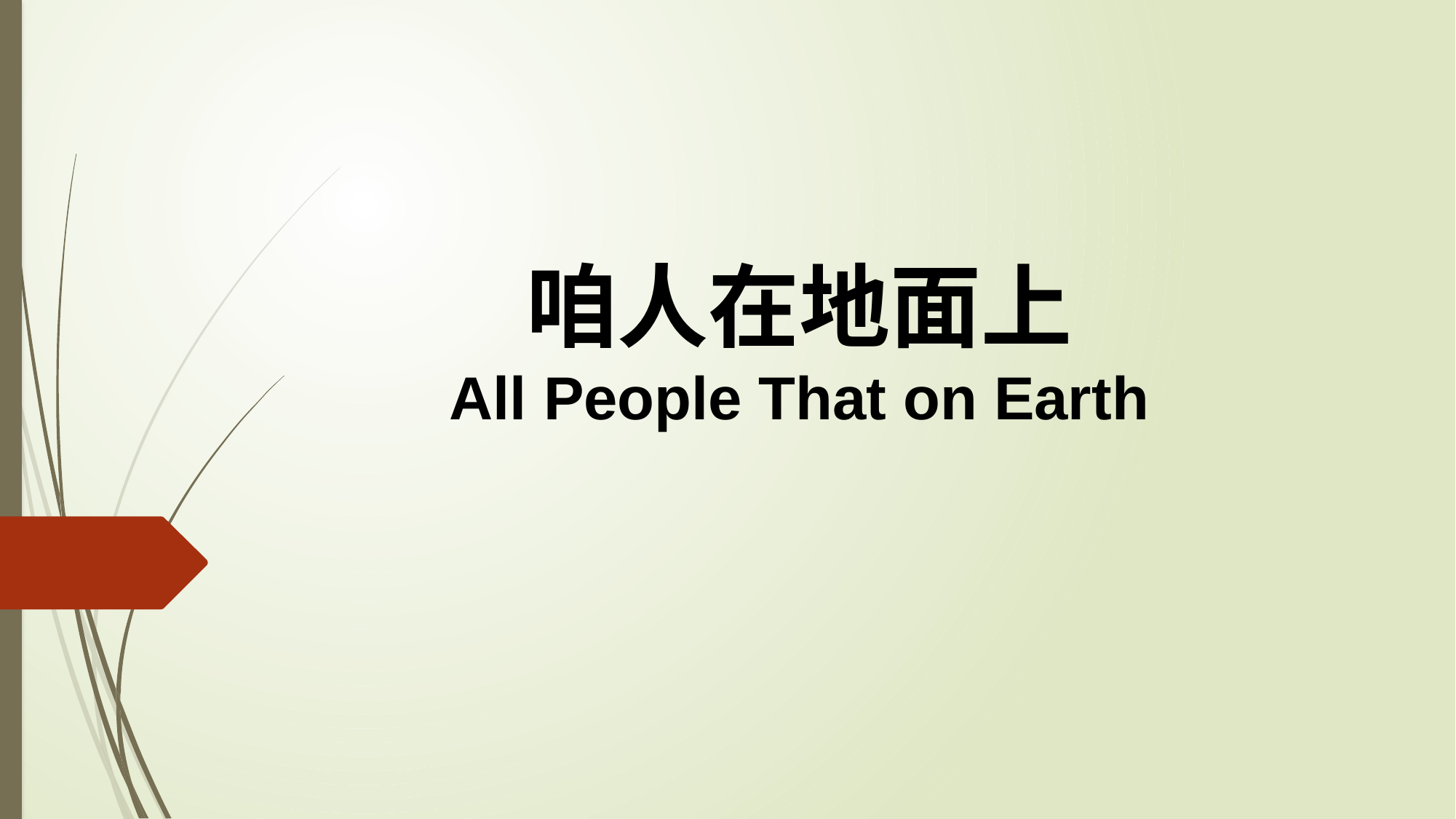

# 咱人在地面上 All People That on Earth